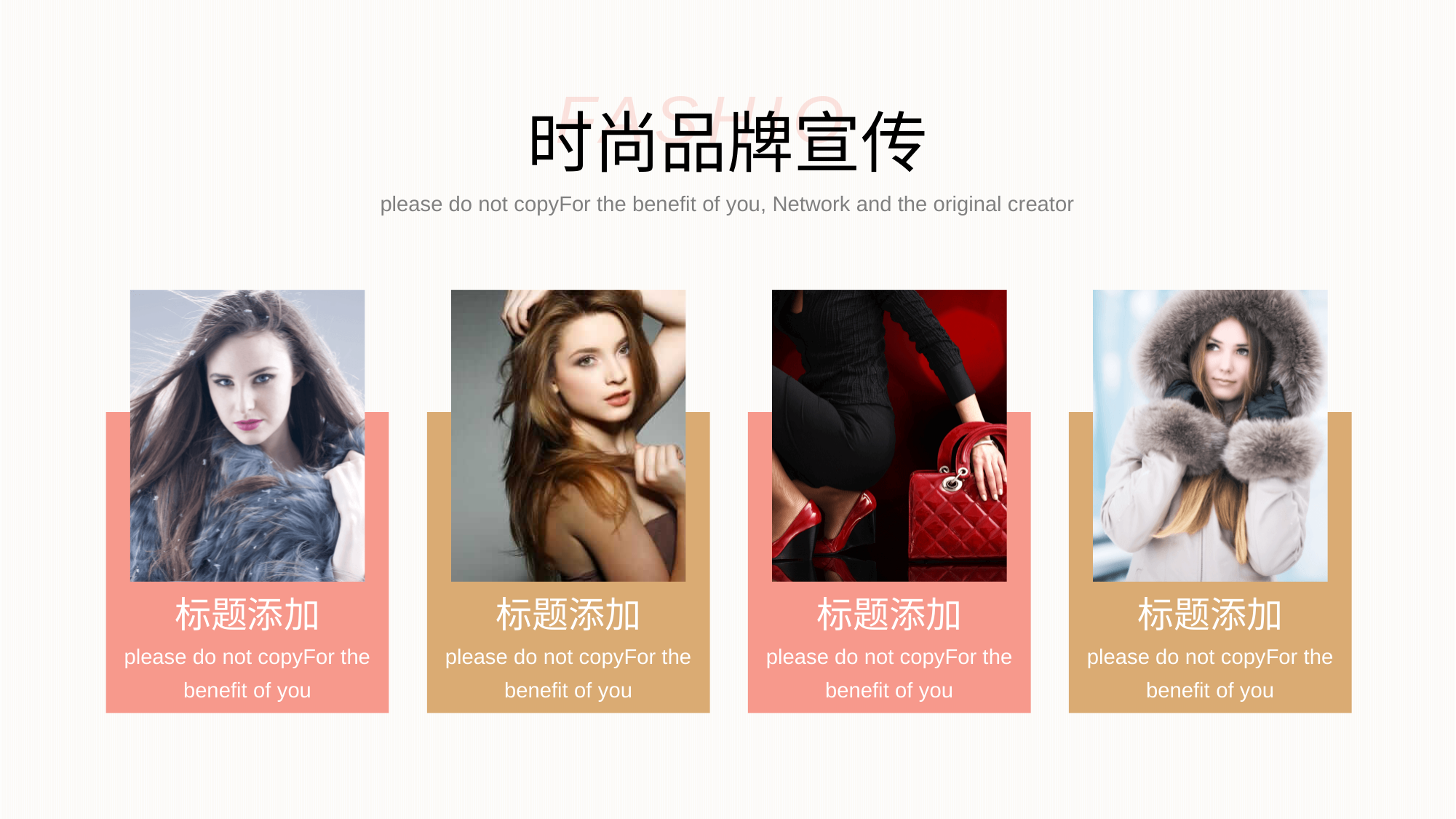

FASHION
时尚品牌宣传
please do not copyFor the benefit of you, Network and the original creator

标题添加
please do not copyFor the benefit of you
标题添加
please do not copyFor the benefit of you
标题添加
please do not copyFor the benefit of you
标题添加
please do not copyFor the benefit of you